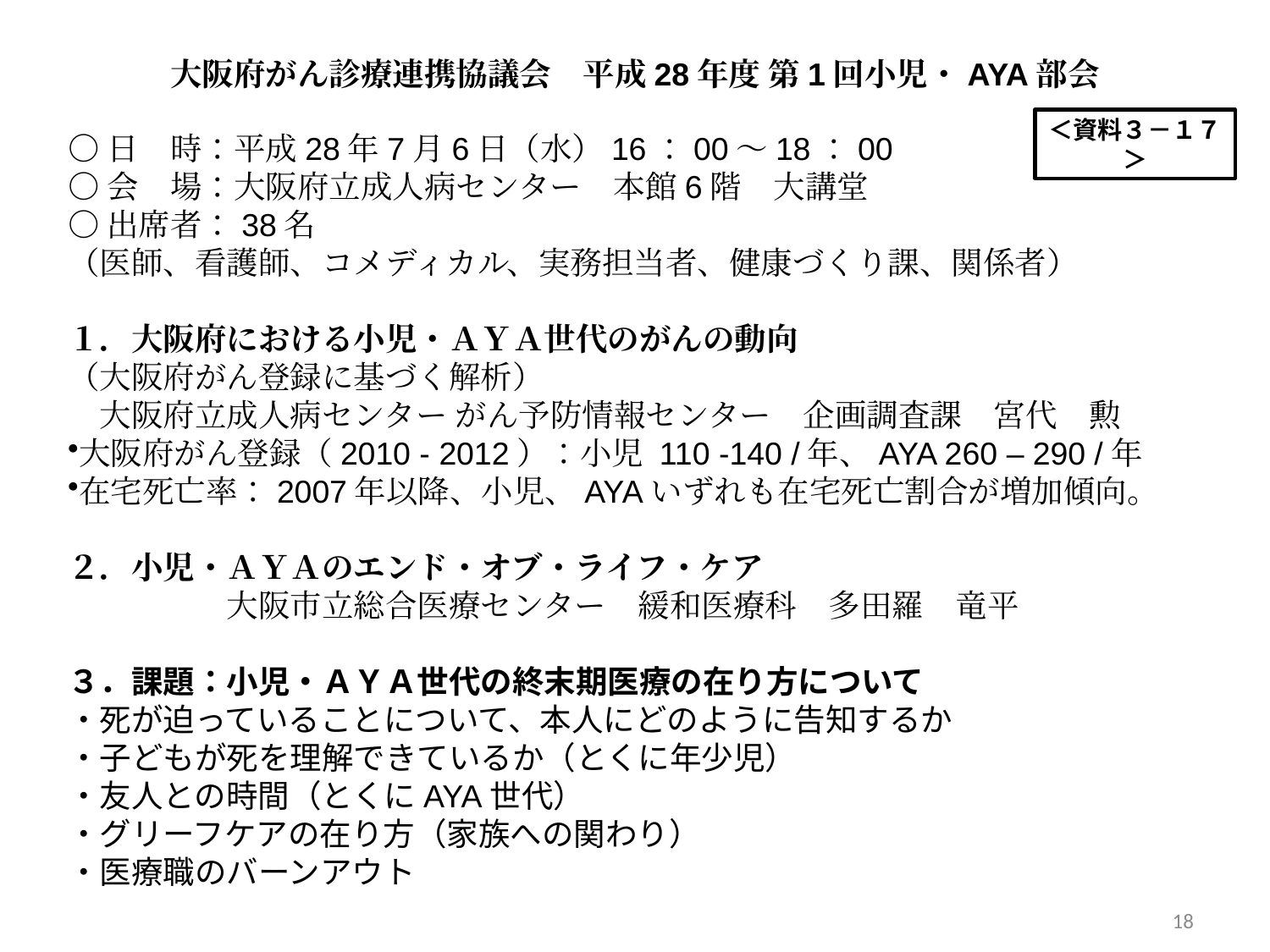

大阪府がん診療連携協議会　平成28年度 第1回小児・AYA部会

○日　時：平成28年7月6日（水）16：00～18：00
○会　場：大阪府立成人病センター　本館6階　大講堂
○出席者：38名
（医師、看護師、コメディカル、実務担当者、健康づくり課、関係者）

１．大阪府における小児・ＡＹＡ世代のがんの動向
（大阪府がん登録に基づく解析）
　大阪府立成人病センター がん予防情報センター　企画調査課　宮代　勲
大阪府がん登録（2010 - 2012）：小児 110 -140 /年、AYA 260 – 290 /年
在宅死亡率：2007年以降、小児、AYAいずれも在宅死亡割合が増加傾向。

２．小児・ＡＹＡのエンド・オブ・ライフ・ケア
　　　　　大阪市立総合医療センター　緩和医療科　多田羅　竜平

３．課題：小児・ＡＹＡ世代の終末期医療の在り方について
・死が迫っていることについて、本人にどのように告知するか
・子どもが死を理解できているか（とくに年少児）
・友人との時間（とくにAYA世代）
・グリーフケアの在り方（家族への関わり）
・医療職のバーンアウト
＜資料３－１７＞

18